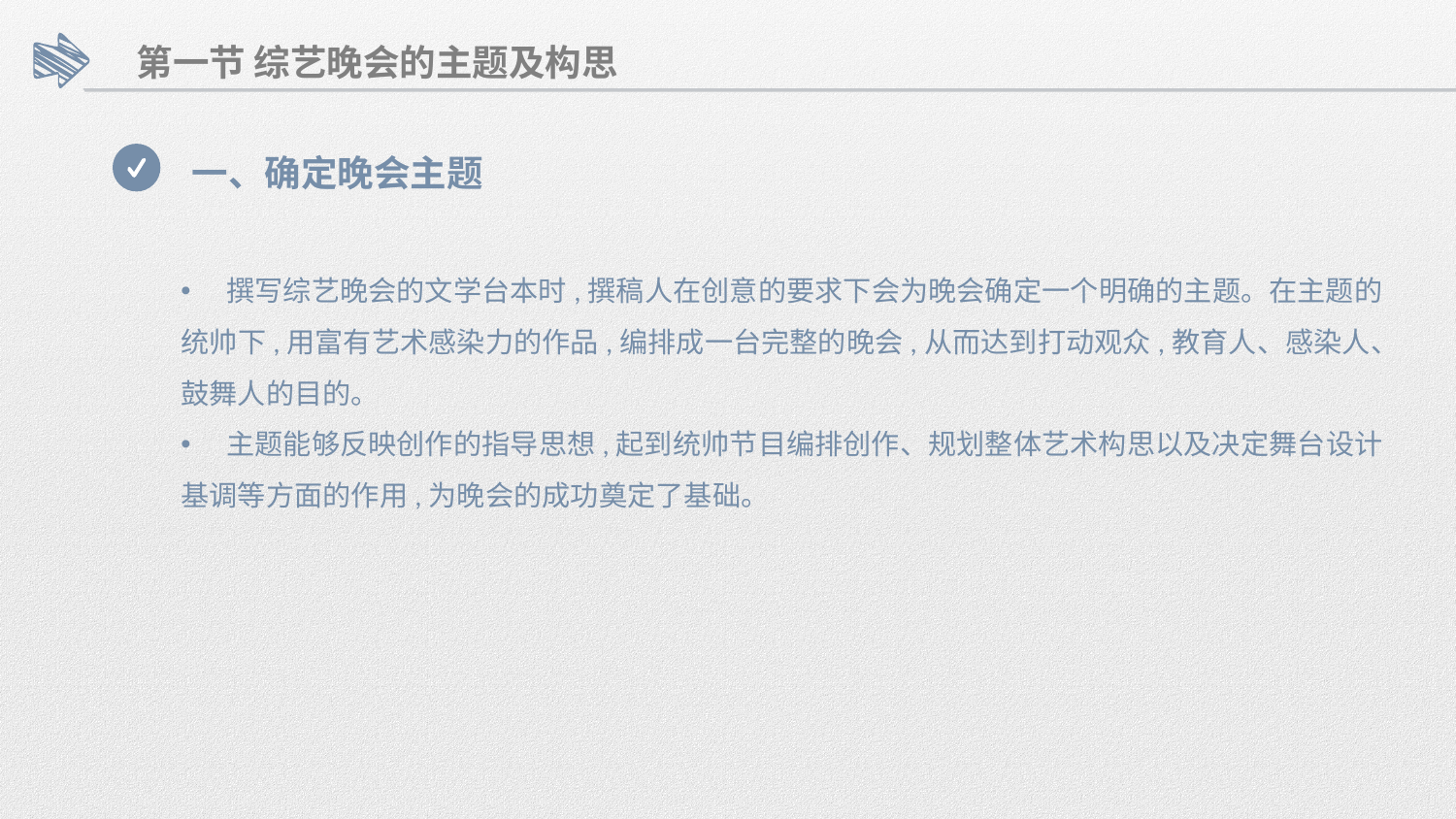

第一节 综艺晚会的主题及构思
一、确定晚会主题

撰写综艺晚会的文学台本时,撰稿人在创意的要求下会为晚会确定一个明确的主题。在主题的
统帅下,用富有艺术感染力的作品,编排成一台完整的晚会,从而达到打动观众,教育人、感染人、
鼓舞人的目的。
主题能够反映创作的指导思想,起到统帅节目编排创作、规划整体艺术构思以及决定舞台设计
基调等方面的作用,为晚会的成功奠定了基础。